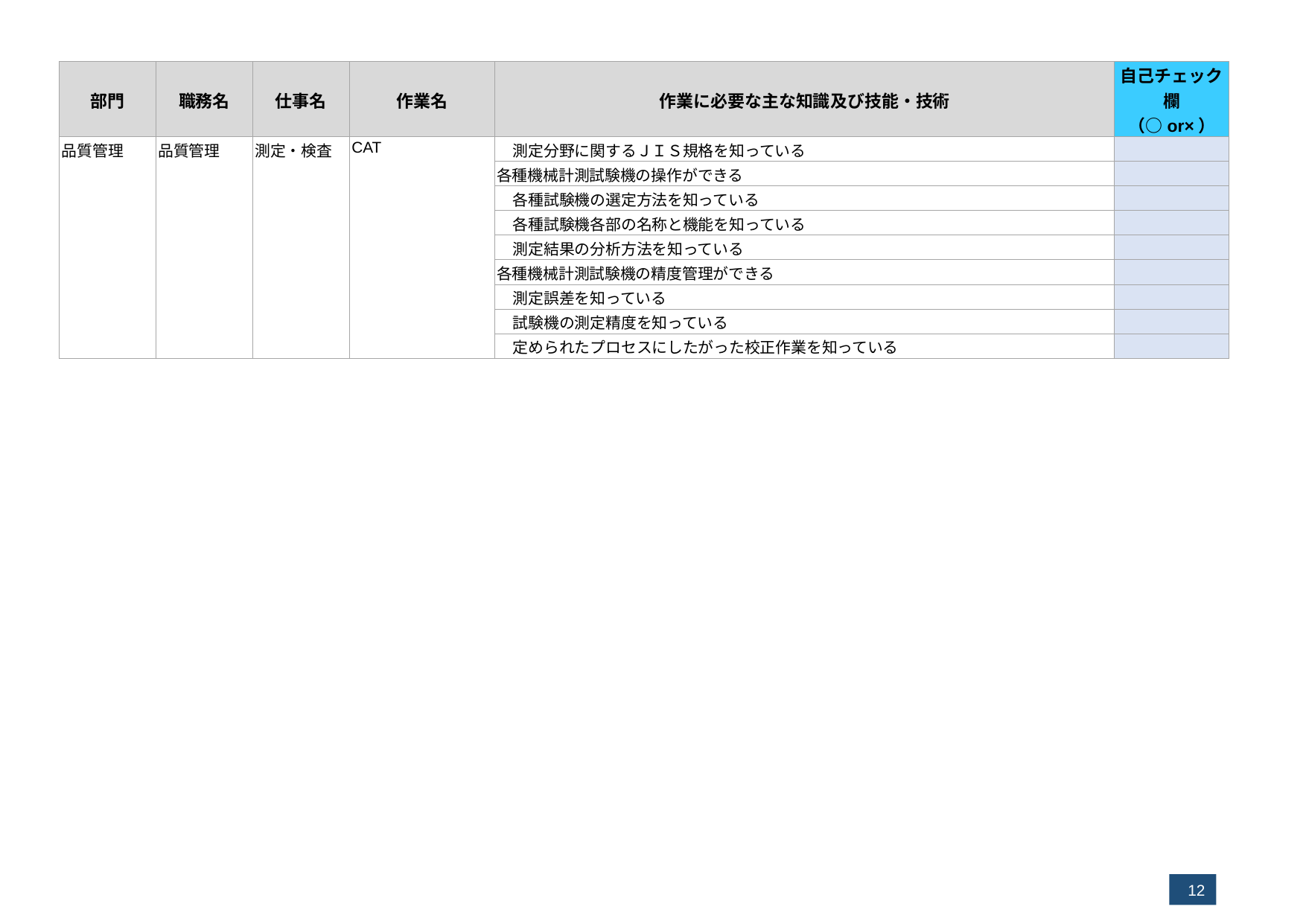

| 部門 | 職務名 | 仕事名 | 作業名 | 作業に必要な主な知識及び技能・技術 | 自己チェック欄 （○or×） |
| --- | --- | --- | --- | --- | --- |
| 品質管理 | 品質管理 | 測定・検査 | CAT | 測定分野に関するＪＩＳ規格を知っている |  |
|  |  |  |  | 各種機械計測試験機の操作ができる |  |
|  |  |  |  | 各種試験機の選定方法を知っている |  |
|  |  |  |  | 各種試験機各部の名称と機能を知っている |  |
|  |  |  |  | 測定結果の分析方法を知っている |  |
|  |  |  |  | 各種機械計測試験機の精度管理ができる |  |
|  |  |  |  | 測定誤差を知っている |  |
|  |  |  |  | 試験機の測定精度を知っている |  |
|  |  |  |  | 定められたプロセスにしたがった校正作業を知っている |  |
12